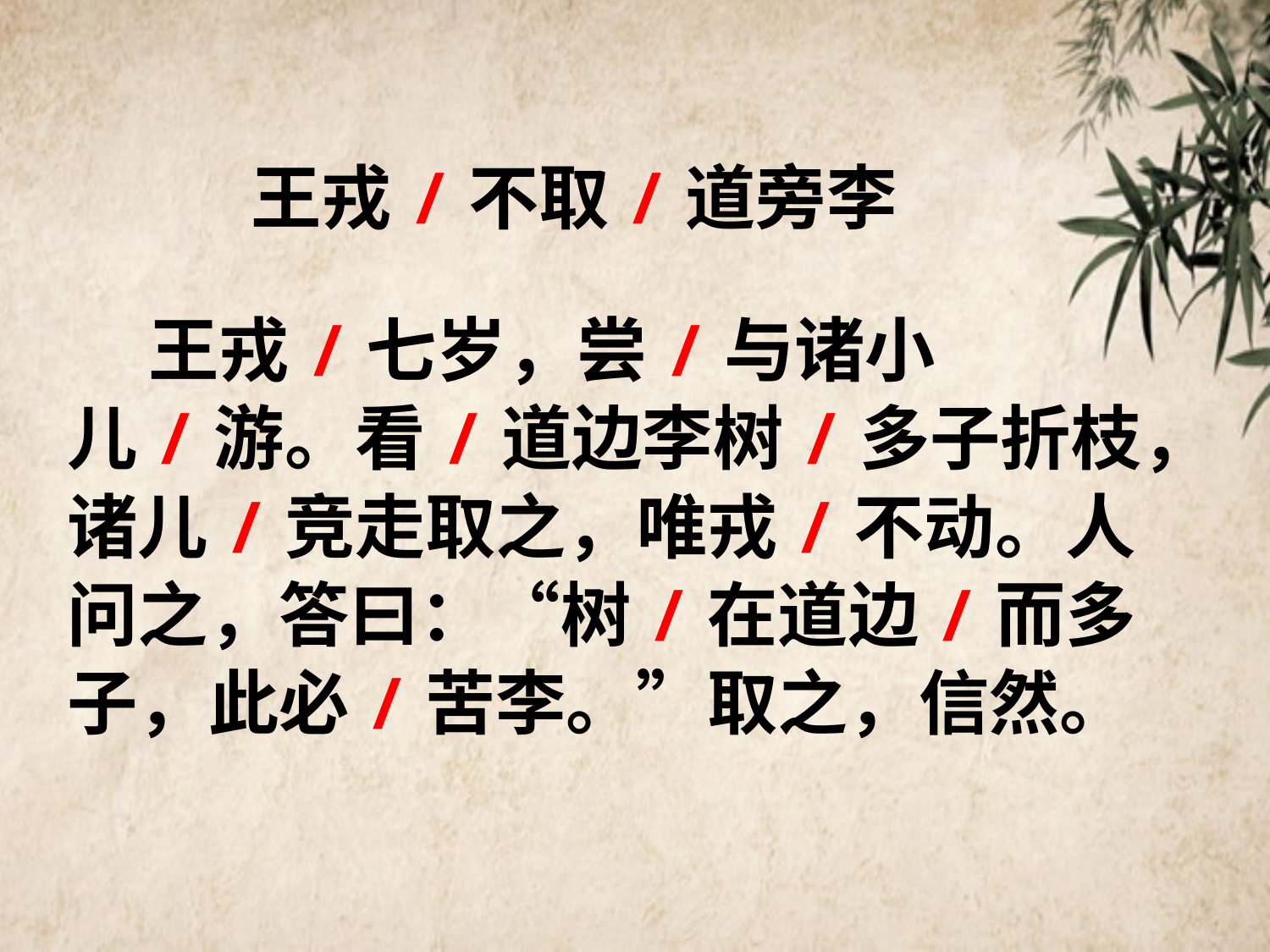

王戎/不取/道旁李
    王戎/七岁，尝/与诸小儿/游。看/道边李树/多子折枝，诸儿/竞走取之，唯戎/不动。人问之，答曰：“树/在道边/而多子，此必/苦李。”取之，信然。